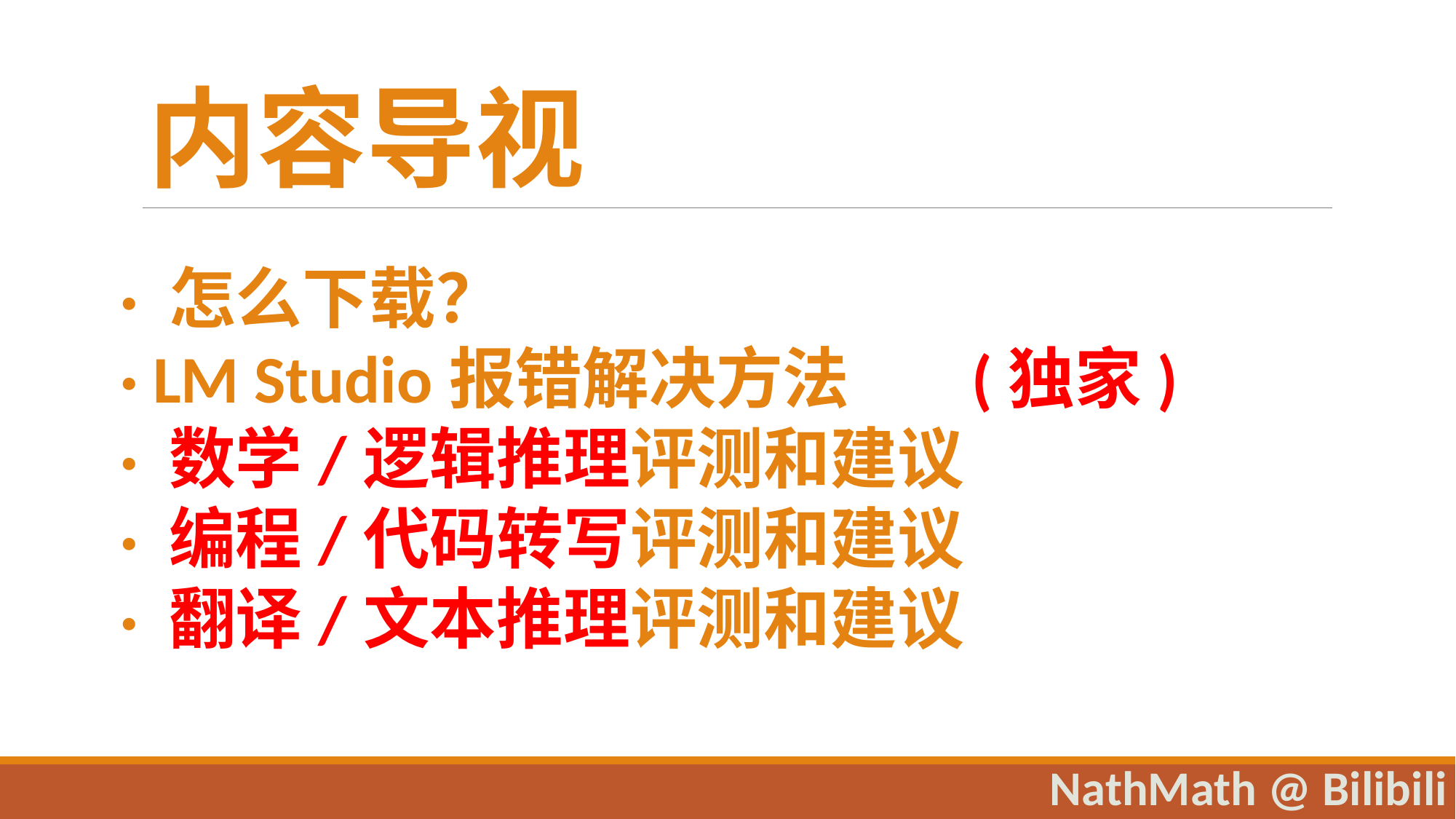

内容导视
· 怎么下载？
· LM Studio报错解决方法       (独家)
· 数学/逻辑推理评测和建议
· 编程/代码转写评测和建议
· 翻译/文本推理评测和建议
NathMath @ Bilibili